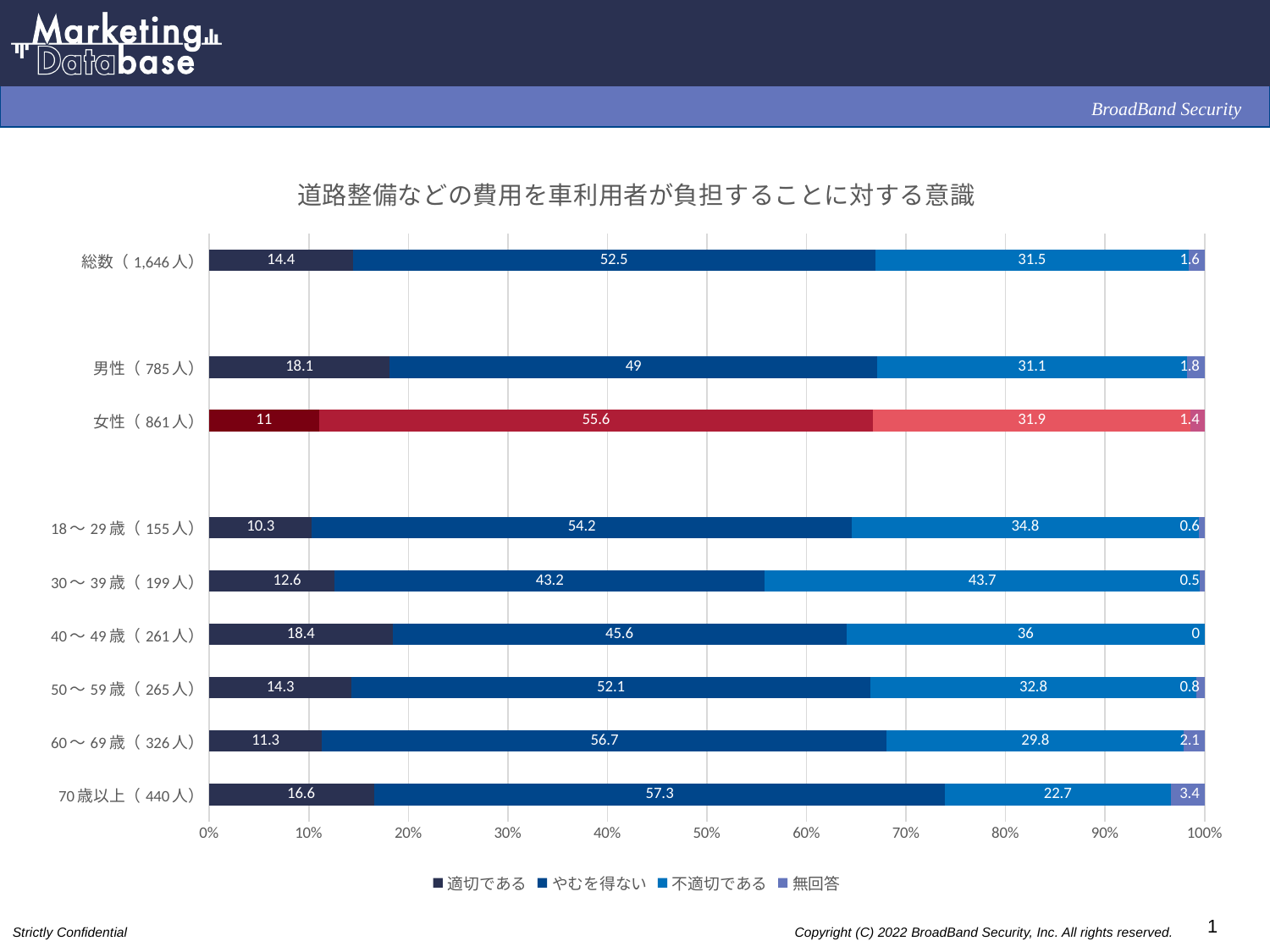

### Chart: 道路整備などの費用を車利用者が負担することに対する意識

| Category | 適切である | やむを得ない | 不適切である | 無回答 |
|---|---|---|---|---|
| 総数（1,646人） | 14.4 | 52.5 | 31.5 | 1.6 |
|  | None | None | None | None |
| 男性（785人） | 18.1 | 49.0 | 31.1 | 1.8 |
| 女性（861人） | 11.0 | 55.6 | 31.9 | 1.4 |
|  | None | None | None | None |
| 18～29歳（155人） | 10.3 | 54.2 | 34.8 | 0.6 |
| 30～39歳（199人） | 12.6 | 43.2 | 43.7 | 0.5 |
| 40～49歳（261人） | 18.4 | 45.6 | 36.0 | 0.0 |
| 50～59歳（265人） | 14.3 | 52.1 | 32.8 | 0.8 |
| 60～69歳（326人） | 11.3 | 56.7 | 29.8 | 2.1 |
| 70歳以上（440人） | 16.6 | 57.3 | 22.7 | 3.4 |